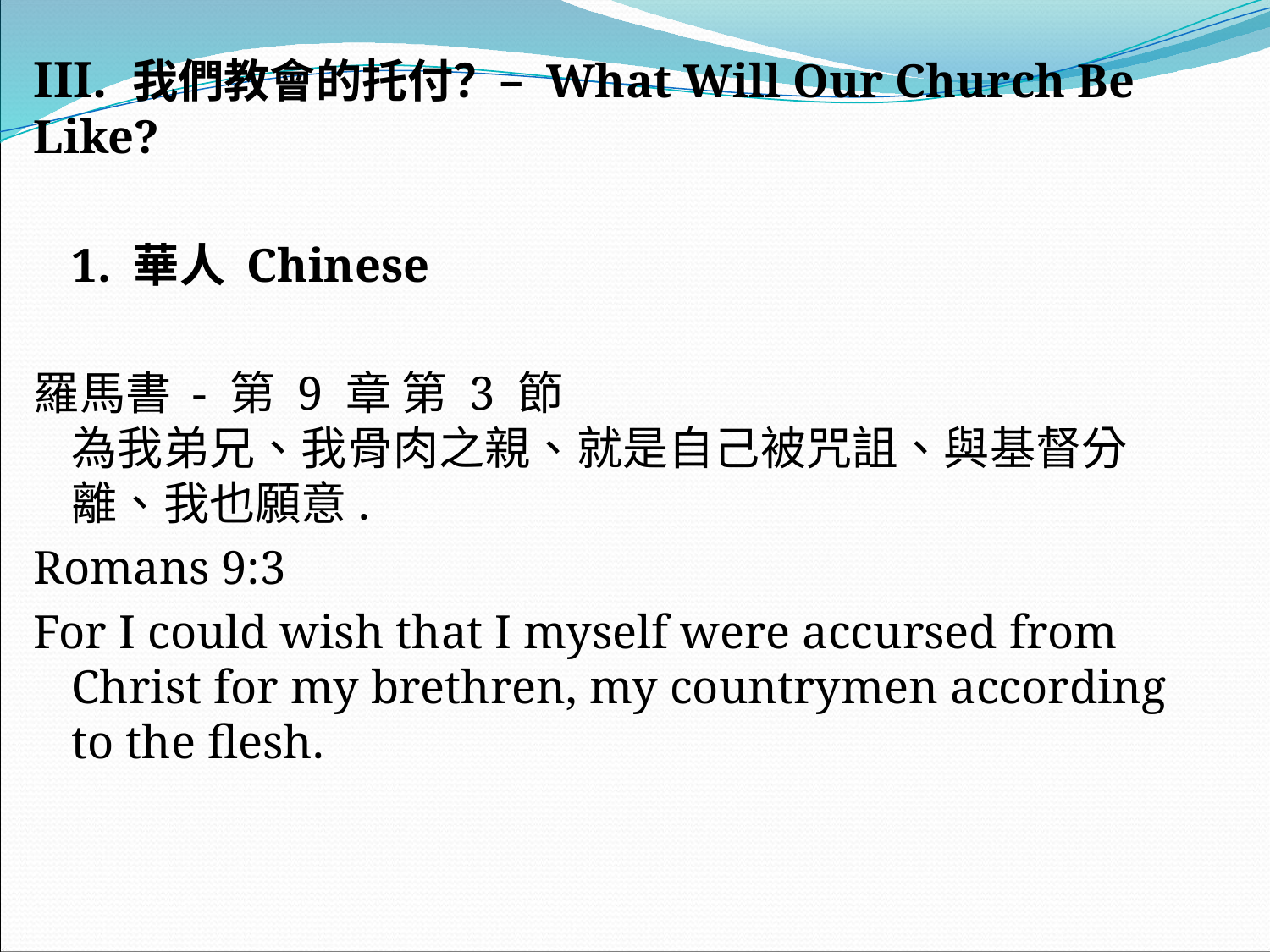

III. 我們教會的托付？– What Will Our Church Be Like?

	1. 華人 Chinese

羅馬書 - 第 9 章 第 3 節
為我弟兄、我骨肉之親、就是自己被咒詛、與基督分離、我也願意.
Romans 9:3
For I could wish that I myself were accursed from Christ for my brethren, my countrymen according to the flesh.
#